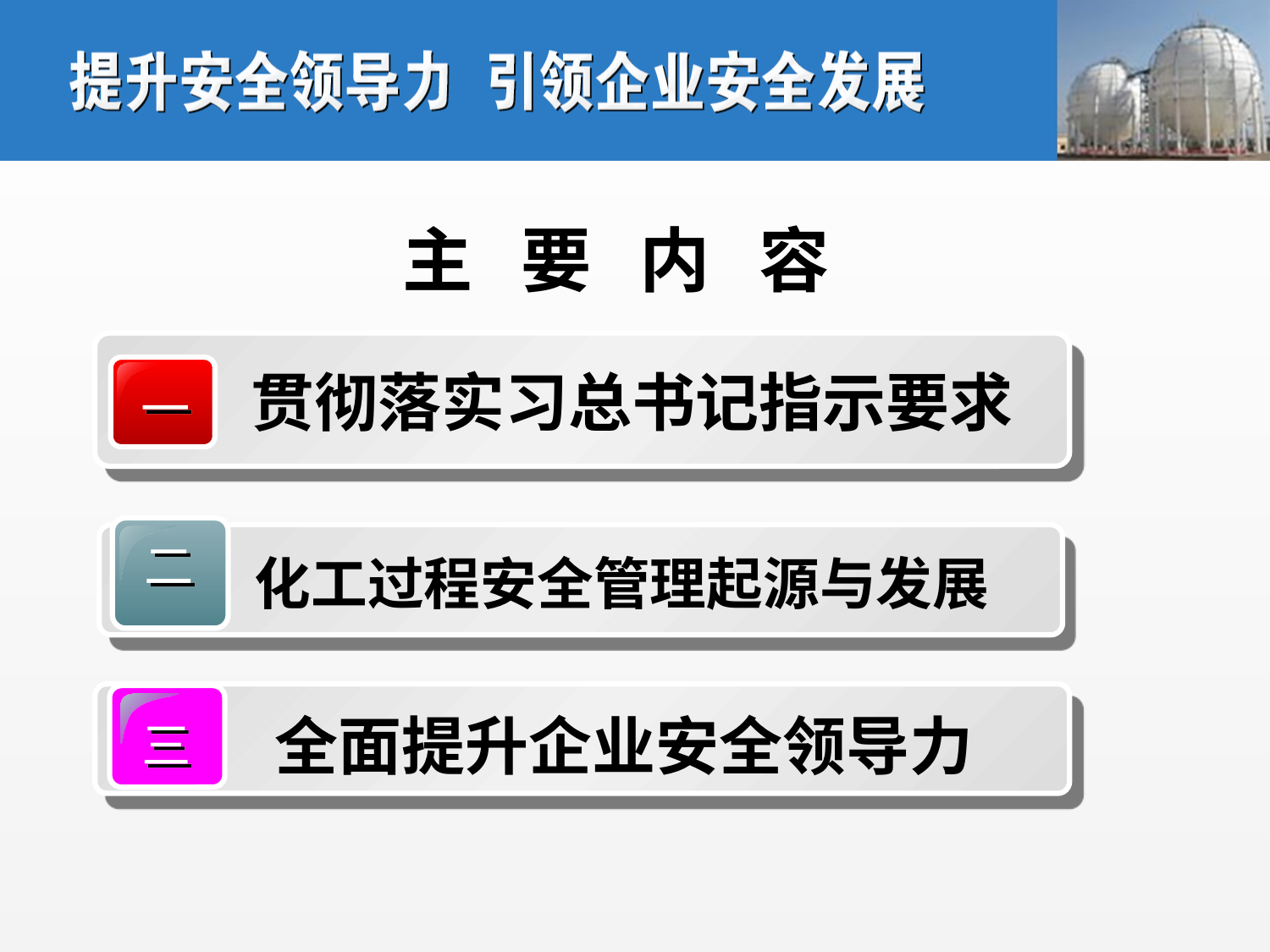

主   要   内   容

  贯彻落实习总书记指示要求

一

二

     化工过程安全管理起源与发展

三
     全面提升企业安全领导力